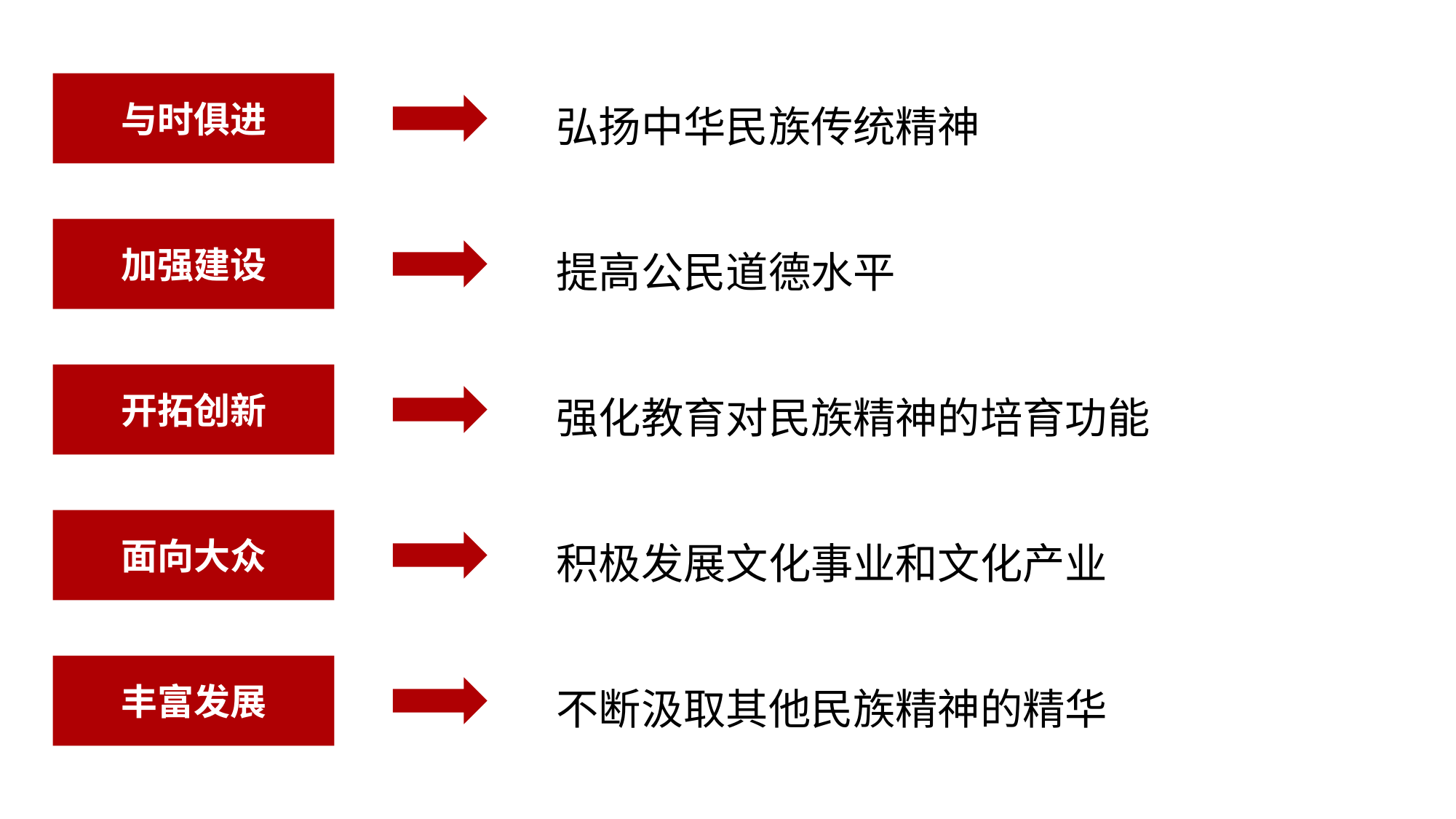

与时俱进
弘扬中华民族传统精神

加强建设
提高公民道德水平

开拓创新
强化教育对民族精神的培育功能

面向大众
积极发展文化事业和文化产业

丰富发展
不断汲取其他民族精神的精华